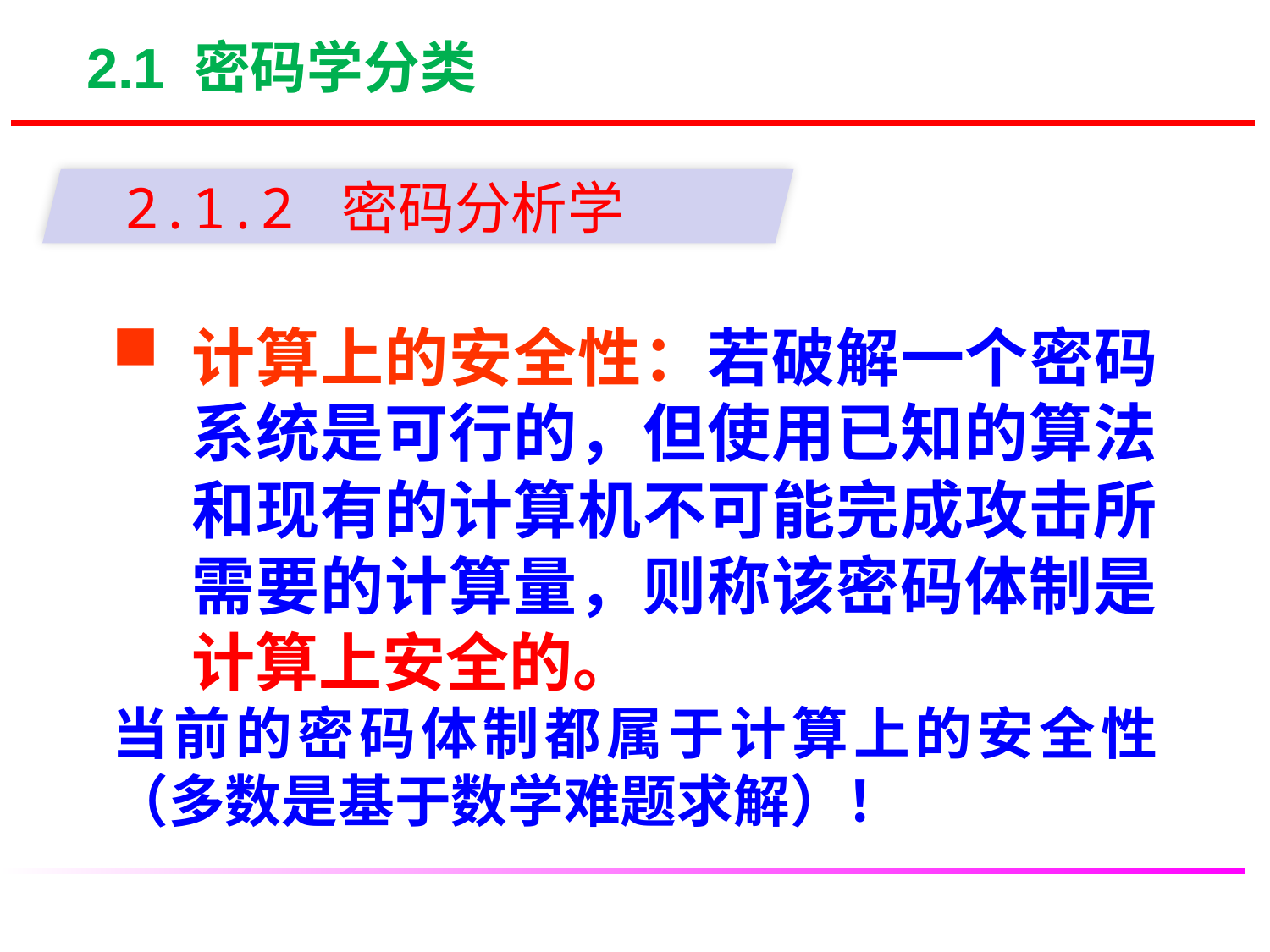

2.1 密码学分类
2.1.2 密码分析学
计算上的安全性：若破解一个密码系统是可行的，但使用已知的算法和现有的计算机不可能完成攻击所需要的计算量，则称该密码体制是计算上安全的。
当前的密码体制都属于计算上的安全性（多数是基于数学难题求解）！